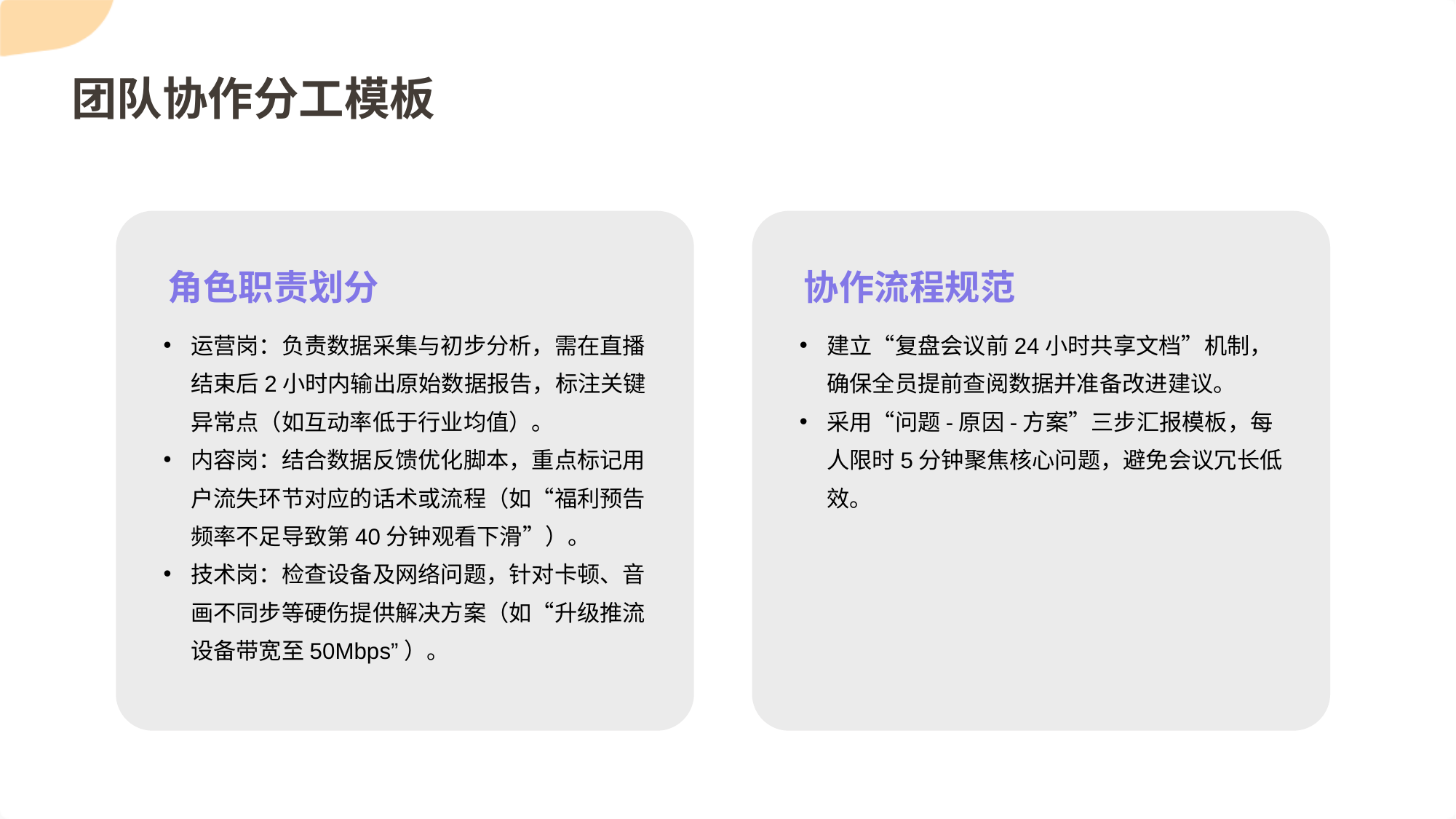

团队协作分工模板

角色职责划分
协作流程规范
运营岗：负责数据采集与初步分析，需在直播结束后2小时内输出原始数据报告，标注关键异常点（如互动率低于行业均值）。
内容岗：结合数据反馈优化脚本，重点标记用户流失环节对应的话术或流程（如“福利预告频率不足导致第40分钟观看下滑”）。
技术岗：检查设备及网络问题，针对卡顿、音画不同步等硬伤提供解决方案（如“升级推流设备带宽至50Mbps”）。
建立“复盘会议前24小时共享文档”机制，确保全员提前查阅数据并准备改进建议。
采用“问题-原因-方案”三步汇报模板，每人限时5分钟聚焦核心问题，避免会议冗长低效。